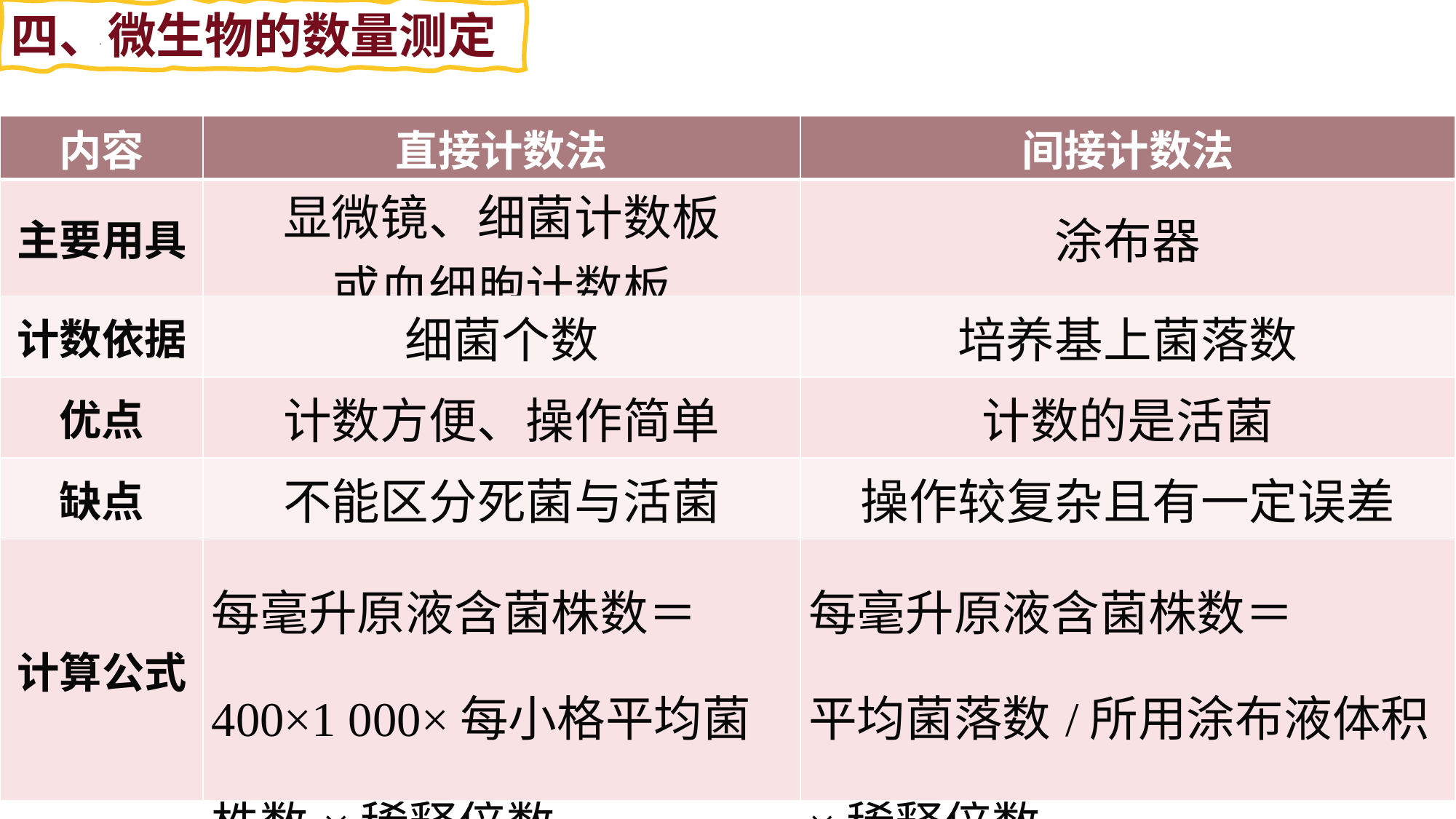

四、微生物的数量测定
| 内容 | 直接计数法 | 间接计数法 |
| --- | --- | --- |
| 主要用具 | 显微镜、细菌计数板 或血细胞计数板 | 涂布器 |
| 计数依据 | 细菌个数 | 培养基上菌落数 |
| 优点 | 计数方便、操作简单 | 计数的是活菌 |
| 缺点 | 不能区分死菌与活菌 | 操作较复杂且有一定误差 |
| 计算公式 | 每毫升原液含菌株数＝ 400×1 000×每小格平均菌株数×稀释倍数 | 每毫升原液含菌株数＝ 平均菌落数/所用涂布液体积 ×稀释倍数 |